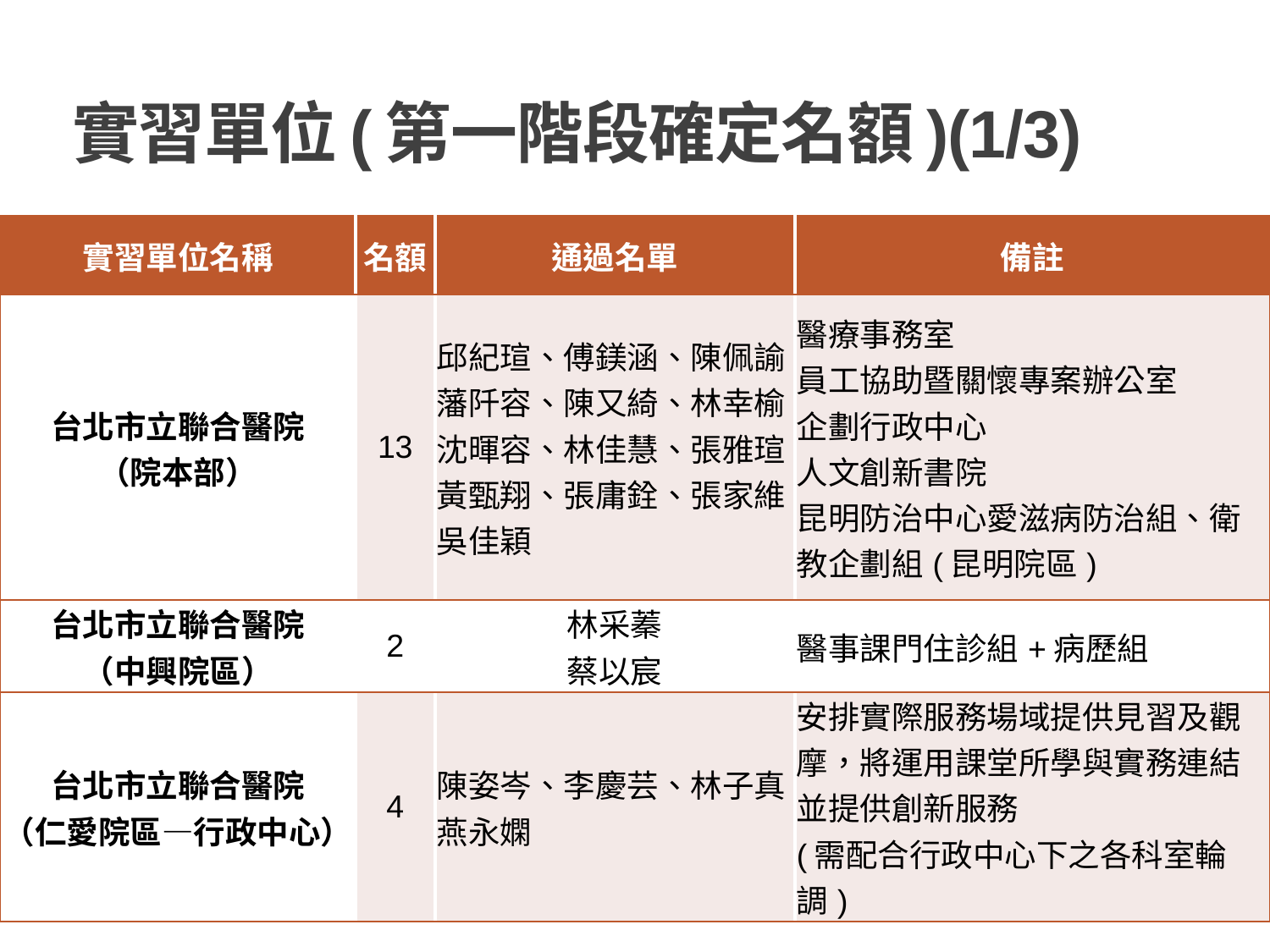

# 實習單位(第一階段確定名額)(1/3)
| 實習單位名稱 | 名額 | 通過名單 | 備註 |
| --- | --- | --- | --- |
| 台北市立聯合醫院 （院本部） | 13 | 邱紀瑄、傅鎂涵、陳佩諭、藩阡容、陳又綺、林幸榆、沈暉容、林佳慧、張雅瑄、黃甄翔、張庸銓、張家維、吳佳穎 | 醫療事務室 員工協助暨關懷專案辦公室 企劃行政中心 人文創新書院 昆明防治中心愛滋病防治組、衛教企劃組(昆明院區) |
| 台北市立聯合醫院 （中興院區） | 2 | 林采蓁 蔡以宸 | 醫事課門住診組+病歷組 |
| 台北市立聯合醫院 （仁愛院區—行政中心） | 4 | 陳姿岑、李慶芸、林子真、燕永嫻 | 安排實際服務場域提供見習及觀摩，將運用課堂所學與實務連結並提供創新服務 (需配合行政中心下之各科室輪調) |